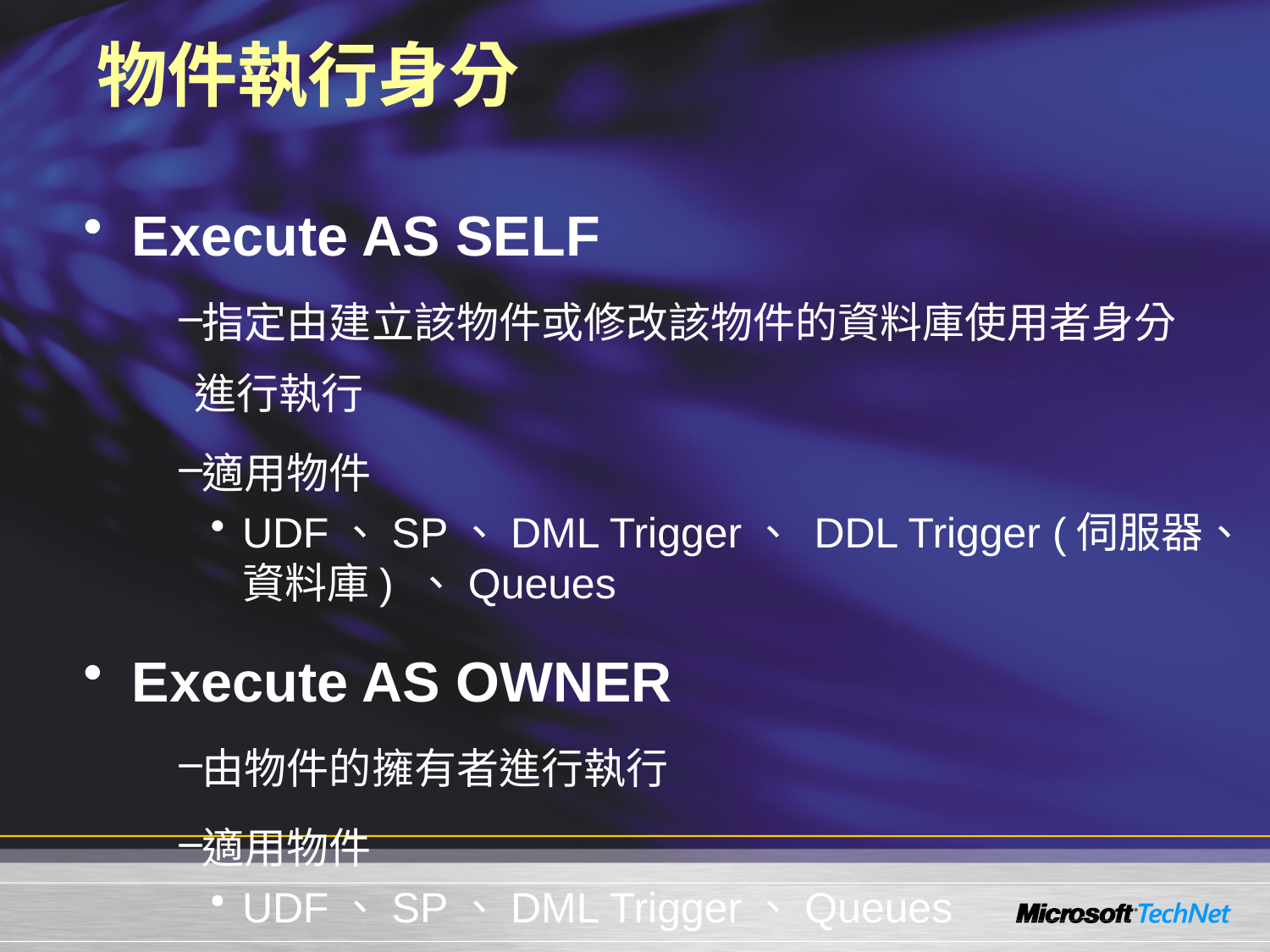

# 物件執行身分
Execute AS SELF
指定由建立該物件或修改該物件的資料庫使用者身分進行執行
適用物件
UDF、SP、DML Trigger、 DDL Trigger (伺服器、資料庫) 、Queues
Execute AS OWNER
由物件的擁有者進行執行
適用物件
UDF、SP、DML Trigger、Queues